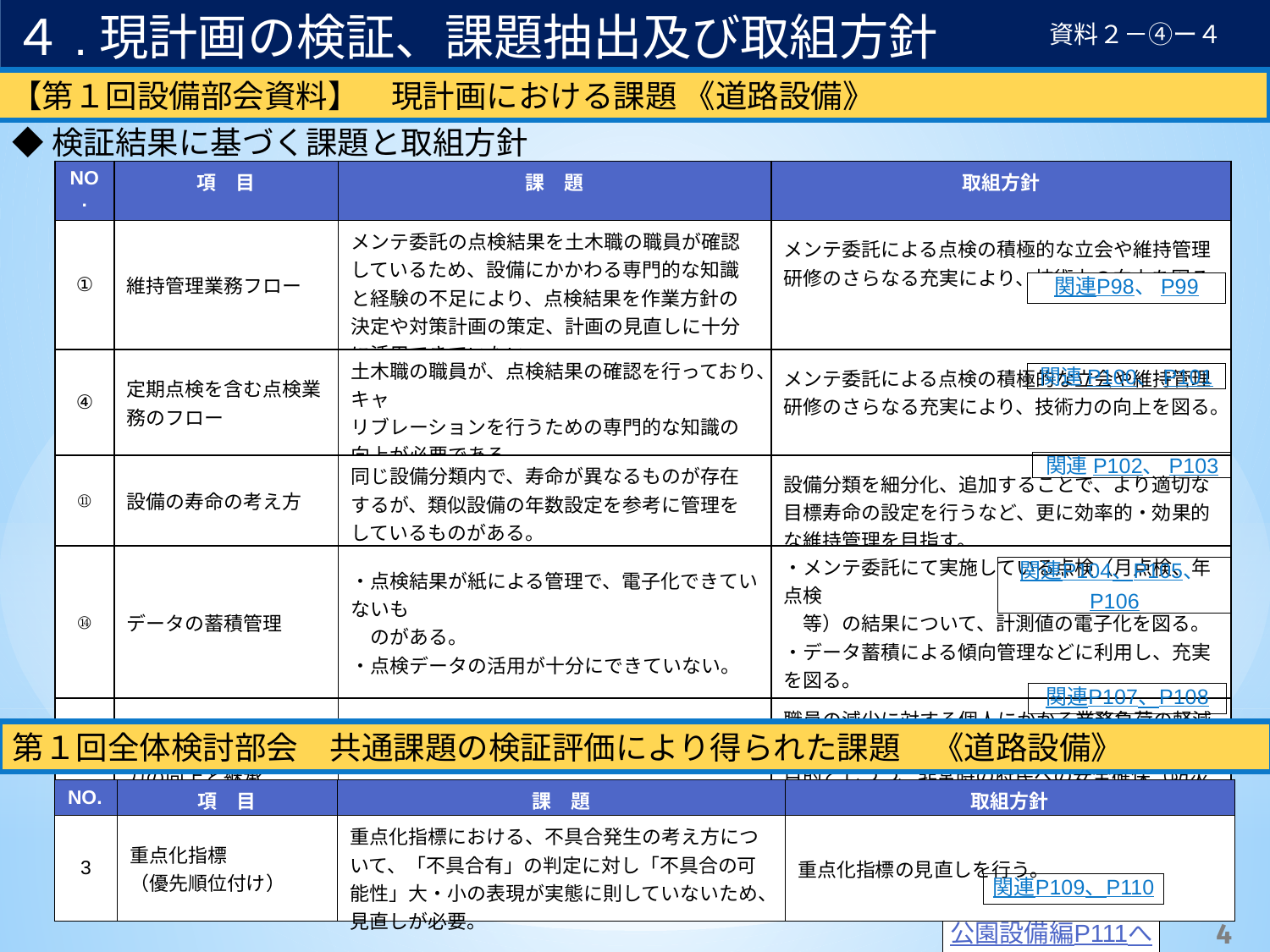

４.現計画の検証、課題抽出及び取組方針
資料２－④ー４
【第１回設備部会資料】　現計画における課題 《道路設備》
◆検証結果に基づく課題と取組方針
| NO. | 項　目 | 課　題 | 取組方針 |
| --- | --- | --- | --- |
| ① | 維持管理業務フロー | メンテ委託の点検結果を土木職の職員が確認しているため、設備にかかわる専門的な知識と経験の不足により、点検結果を作業方針の決定や対策計画の策定、計画の見直しに十分に活用できていない。 | メンテ委託による点検の積極的な立会や維持管理研修のさらなる充実により、技術力の向上を図る。 |
| ④ | 定期点検を含む点検業務のフロー | 土木職の職員が、点検結果の確認を行っており、キャ リブレーションを行うための専門的な知識の向上が必要である。 | メンテ委託による点検の積極的な立会や維持管理研修のさらなる充実により、技術力の向上を図る。 |
| ⑪ | 設備の寿命の考え方 | 同じ設備分類内で、寿命が異なるものが存在するが、類似設備の年数設定を参考に管理をしているものがある。 | 設備分類を細分化、追加することで、より適切な目標寿命の設定を行うなど、更に効率的・効果的な維持管理を目指す。 |
| ⑭ | データの蓄積管理 | ・点検結果が紙による管理で、電子化できていないも 　のがある。 ・点検データの活用が十分にできていない。 | ・メンテ委託にて実施している点検（月点検、年点検 　等）の結果について、計測値の電子化を図る。 ・データ蓄積による傾向管理などに利用し、充実を図る。 |
| ⑰ | 人材育成と確保、技術力の向上と継承 | 職員が減少し、個人が担う業務量が増えることが懸念され、技術の継承に必要な時間が十分に確保できない。 | 職員の減少に対する個人にかかる業務負荷の軽減（時間の確保）と技術水準（技術力）の維持を主目的としつつ、非常時の府民への安全確保（防災上）も目的に、デジタル技術を活用していく。 |
関連P98、P99
関連P100、P101
関連P102、P103
関連P104、P105、P106
関連P107、P108
第１回全体検討部会　共通課題の検証評価により得られた課題　《道路設備》
| NO. | 項　目 | 課　題 | 取組方針 |
| --- | --- | --- | --- |
| 3 | 重点化指標 （優先順位付け） | 重点化指標における、不具合発生の考え方について、「不具合有」の判定に対し「不具合の可能性」大・小の表現が実態に則していないため、見直しが必要。 | 重点化指標の見直しを行う。 |
関連P109、P110
4
公園設備編P111へ